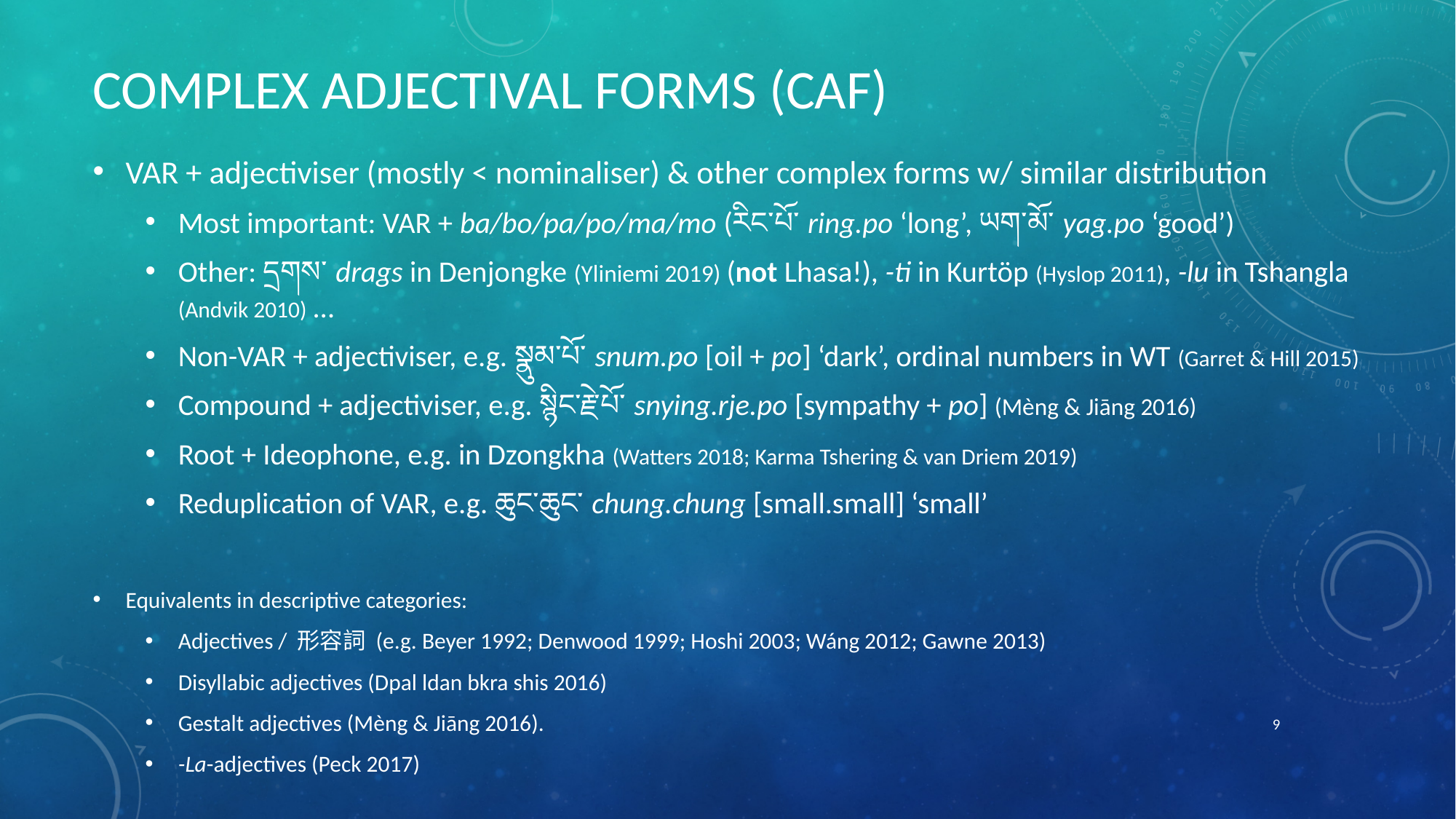

# Complex Adjectival Forms (CAf)
VAR + adjectiviser (mostly < nominaliser) & other complex forms w/ similar distribution
Most important: VAR + ba/bo/pa/po/ma/mo (རིང་པོ་ ring.po ‘long’, ཡག་མོ་ yag.po ‘good’)
Other: དྲགས་ drags in Denjongke (Yliniemi 2019) (not Lhasa!), -ti in Kurtöp (Hyslop 2011), -lu in Tshangla (Andvik 2010) …
Non-VAR + adjectiviser, e.g. སྣུམ་པོ་ snum.po [oil + po] ‘dark’, ordinal numbers in WT (Garret & Hill 2015)
Compound + adjectiviser, e.g. སྙིང་རྗེ་པོ་ snying.rje.po [sympathy + po] (Mèng & Jiāng 2016)
Root + Ideophone, e.g. in Dzongkha (Watters 2018; Karma Tshering & van Driem 2019)
Reduplication of VAR, e.g. ཆུང་ཆུང་ chung.chung [small.small] ‘small’

Equivalents in descriptive categories:
Adjectives / 形容詞 (e.g. Beyer 1992; Denwood 1999; Hoshi 2003; Wáng 2012; Gawne 2013)
Disyllabic adjectives (Dpal ldan bkra shis 2016)
Gestalt adjectives (Mèng & Jiāng 2016).
-La-adjectives (Peck 2017)
9